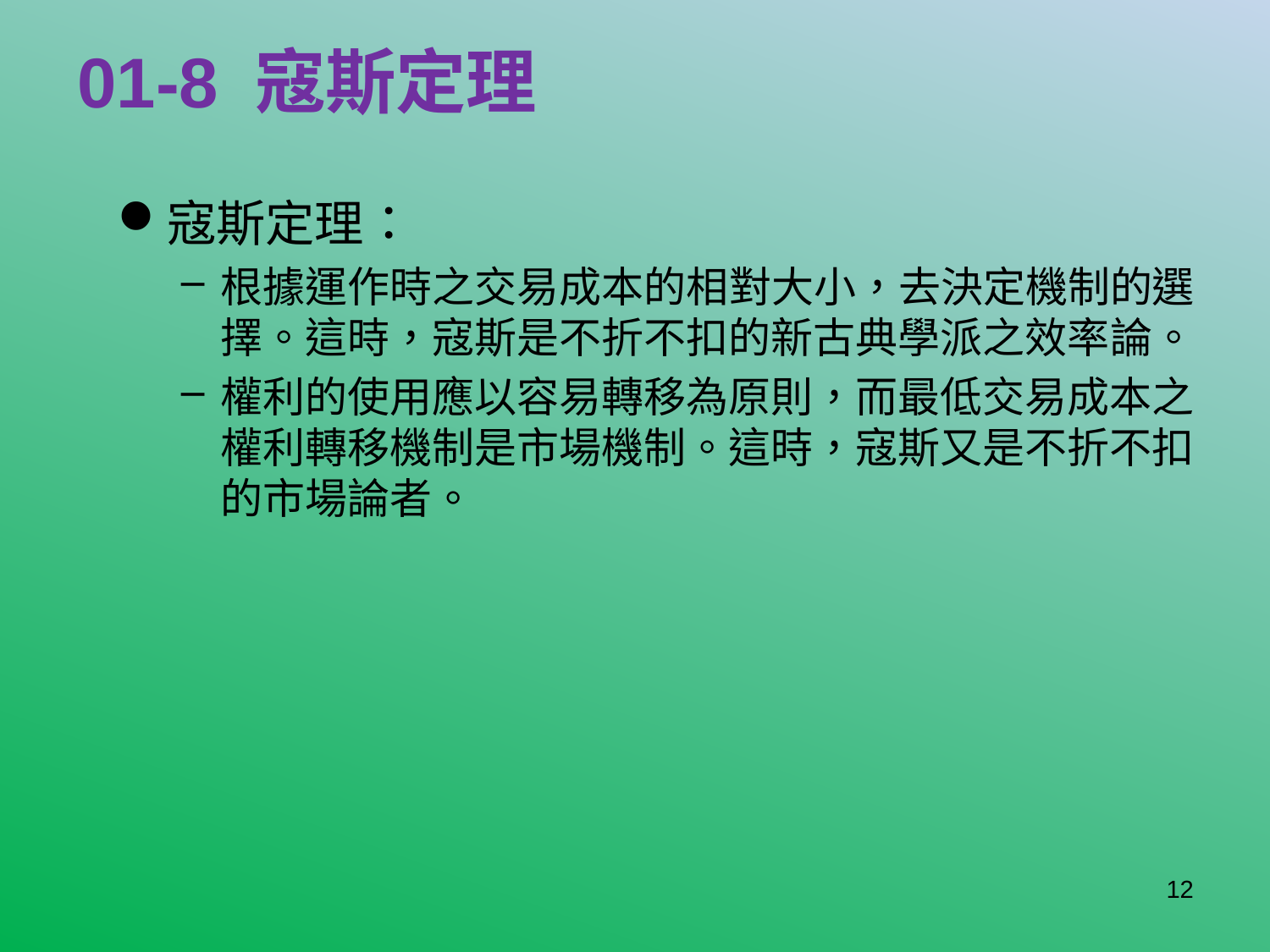

# 01-8 寇斯定理
寇斯定理：
根據運作時之交易成本的相對大小，去決定機制的選擇。這時，寇斯是不折不扣的新古典學派之效率論。
權利的使用應以容易轉移為原則，而最低交易成本之權利轉移機制是市場機制。這時，寇斯又是不折不扣的市場論者。
12